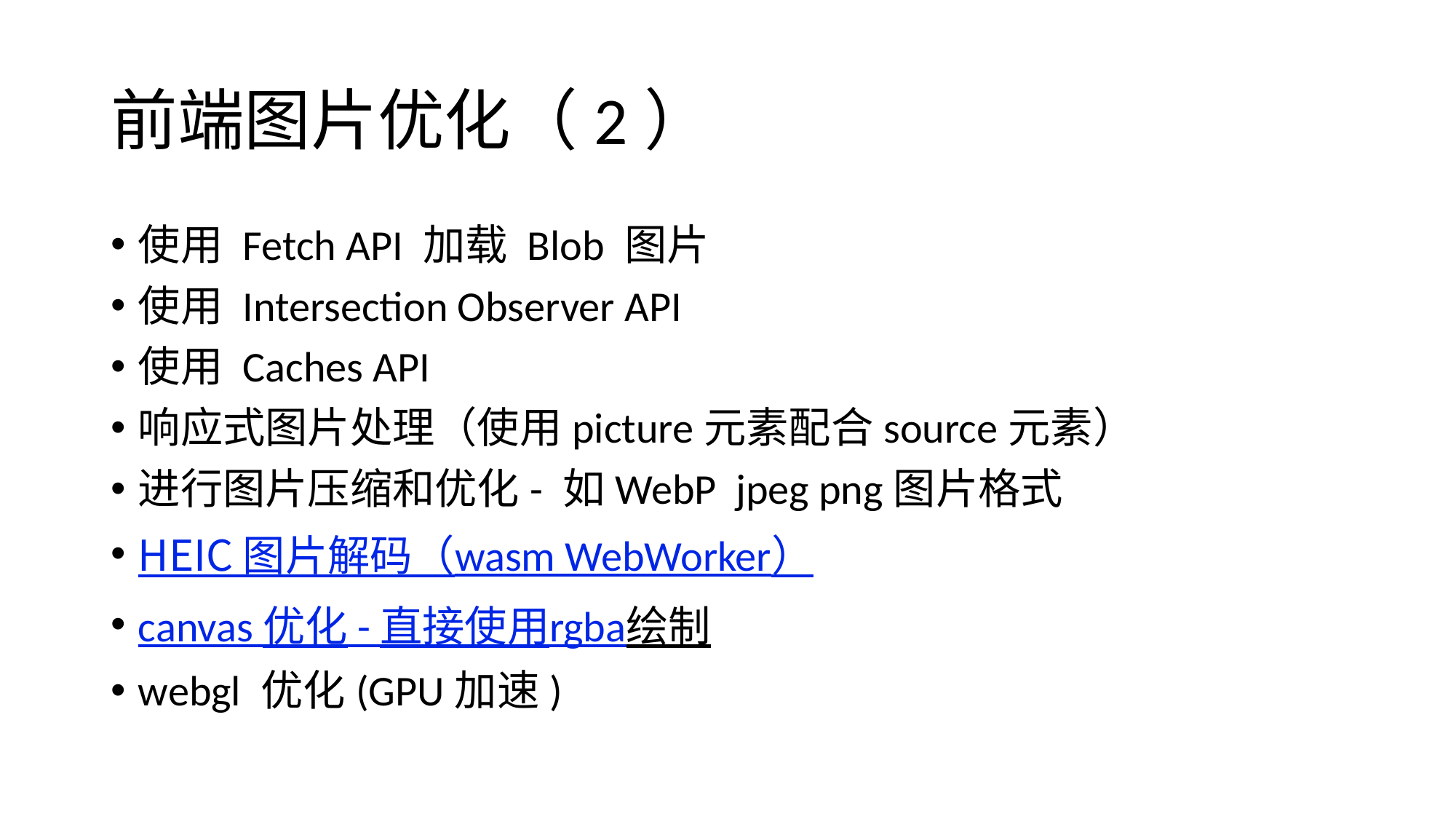

# 前端图片优化（2）
使用 Fetch API 加载 Blob 图片
使用 Intersection Observer API
使用 Caches API
响应式图片处理（使用picture元素配合source元素）
进行图片压缩和优化- 如WebP  jpeg png图片格式
HEIC 图片解码（wasm WebWorker）
canvas 优化 - 直接使用rgba绘制
webgl 优化(GPU加速)